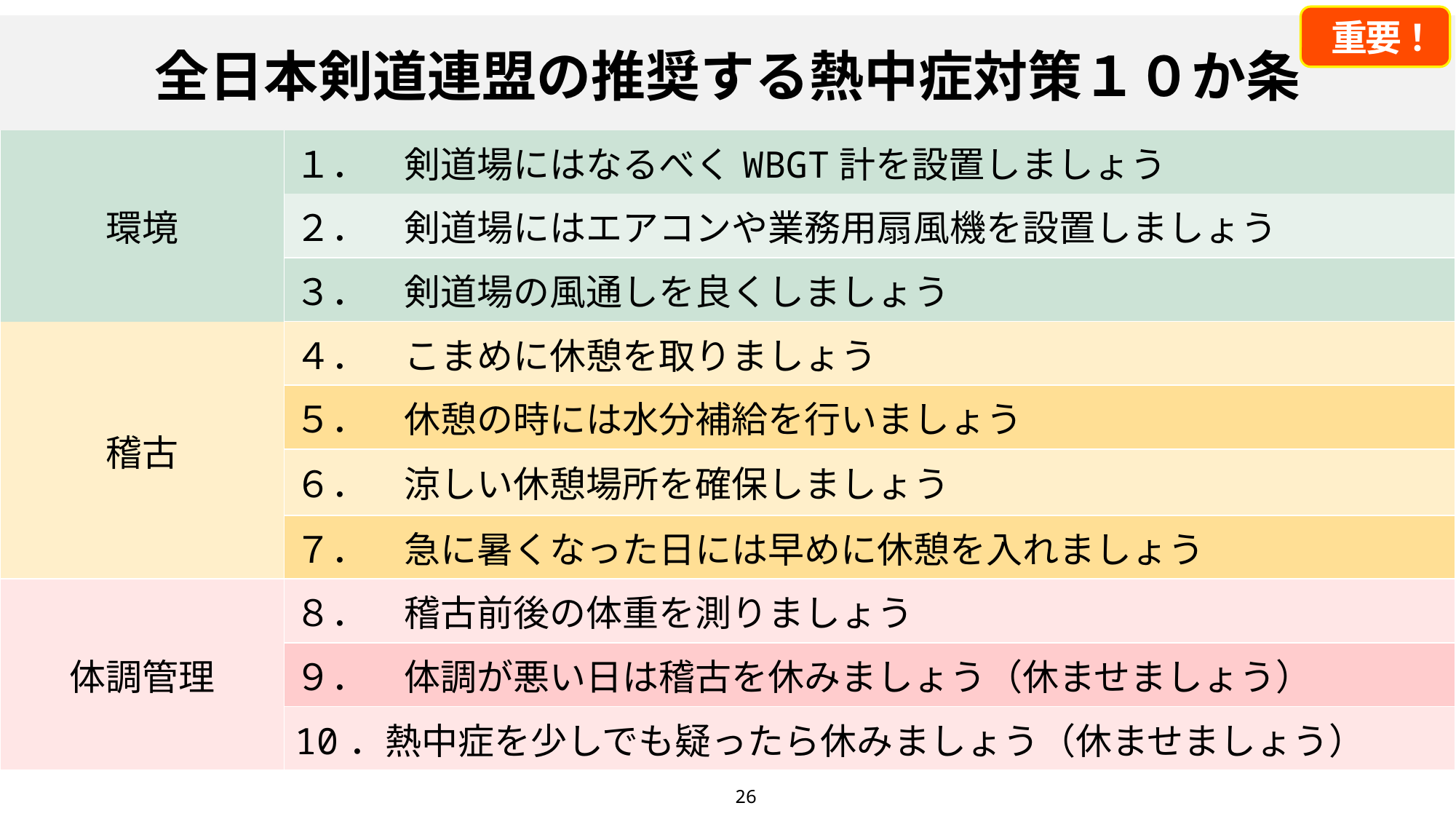

#
 重要！
| 全日本剣道連盟の推奨する熱中症対策１０か条 |  |
| --- | --- |
| 環境 | １．　剣道場にはなるべくWBGT計を設置しましょう |
|  | ２．　剣道場にはエアコンや業務用扇風機を設置しましょう |
|  | ３．　剣道場の風通しを良くしましょう |
| 稽古 | ４．　こまめに休憩を取りましょう |
|  | ５．　休憩の時には水分補給を行いましょう |
|  | ６．　涼しい休憩場所を確保しましょう |
|  | ７．　急に暑くなった日には早めに休憩を入れましょう |
| 体調管理 | ８．　稽古前後の体重を測りましょう |
|  | ９．　体調が悪い日は稽古を休みましょう（休ませましょう） |
|  | 10．熱中症を少しでも疑ったら休みましょう（休ませましょう） |

26